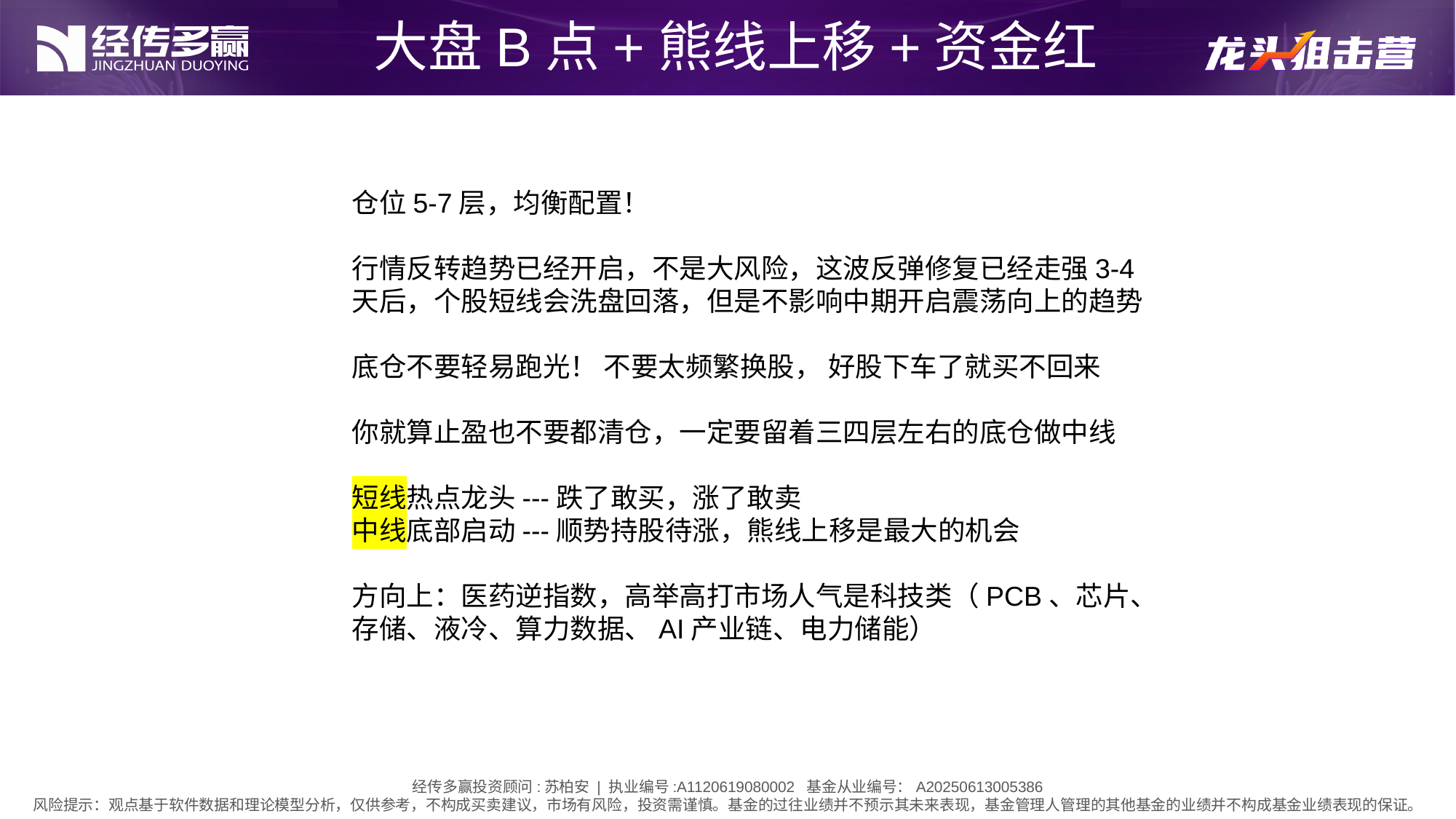

大盘B点+熊线上移+资金红
仓位5-7层，均衡配置！

行情反转趋势已经开启，不是大风险，这波反弹修复已经走强3-4天后，个股短线会洗盘回落，但是不影响中期开启震荡向上的趋势

底仓不要轻易跑光！ 不要太频繁换股， 好股下车了就买不回来

你就算止盈也不要都清仓，一定要留着三四层左右的底仓做中线

短线热点龙头---跌了敢买，涨了敢卖
中线底部启动---顺势持股待涨，熊线上移是最大的机会

方向上：医药逆指数，高举高打市场人气是科技类（PCB、芯片、存储、液冷、算力数据、AI产业链、电力储能）